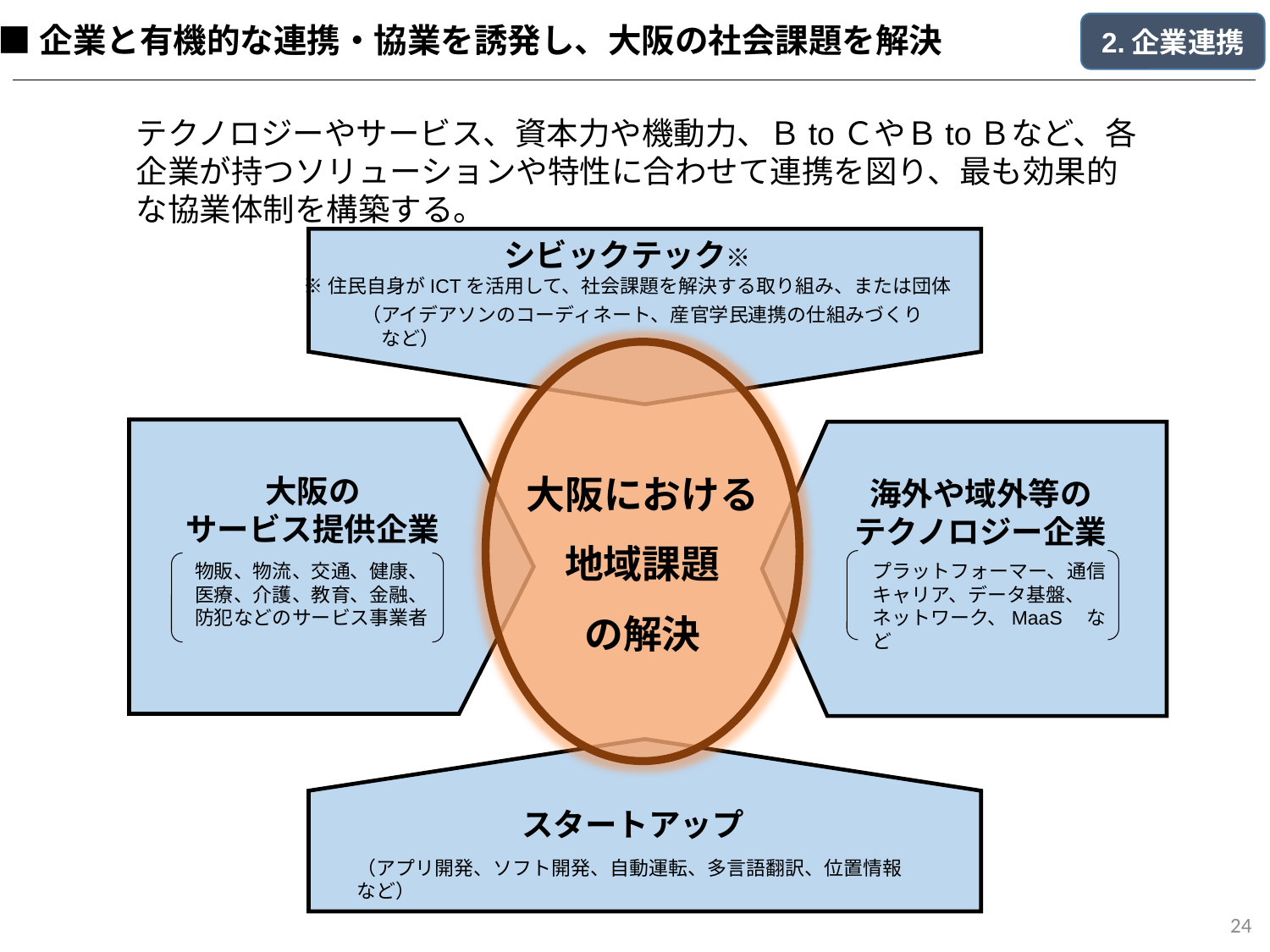

■企業と有機的な連携・協業を誘発し、大阪の社会課題を解決
2.企業連携
テクノロジーやサービス、資本力や機動力、ＢtoＣやＢtoＢなど、各企業が持つソリューションや特性に合わせて連携を図り、最も効果的な協業体制を構築する。
シビックテック※
※住民自身がICTを活用して、社会課題を解決する取り組み、または団体
（アイデアソンのコーディネート、産官学民連携の仕組みづくり　など）
大阪における
地域課題
の解決
大阪の
サービス提供企業

海外や域外等の
テクノロジー企業

プラットフォーマー、通信キャリア、データ基盤、ネットワーク、MaaS　など
物販、物流、交通、健康、医療、介護、教育、金融、防犯などのサービス事業者
スタートアップ
（アプリ開発、ソフト開発、自動運転、多言語翻訳、位置情報　など）
24